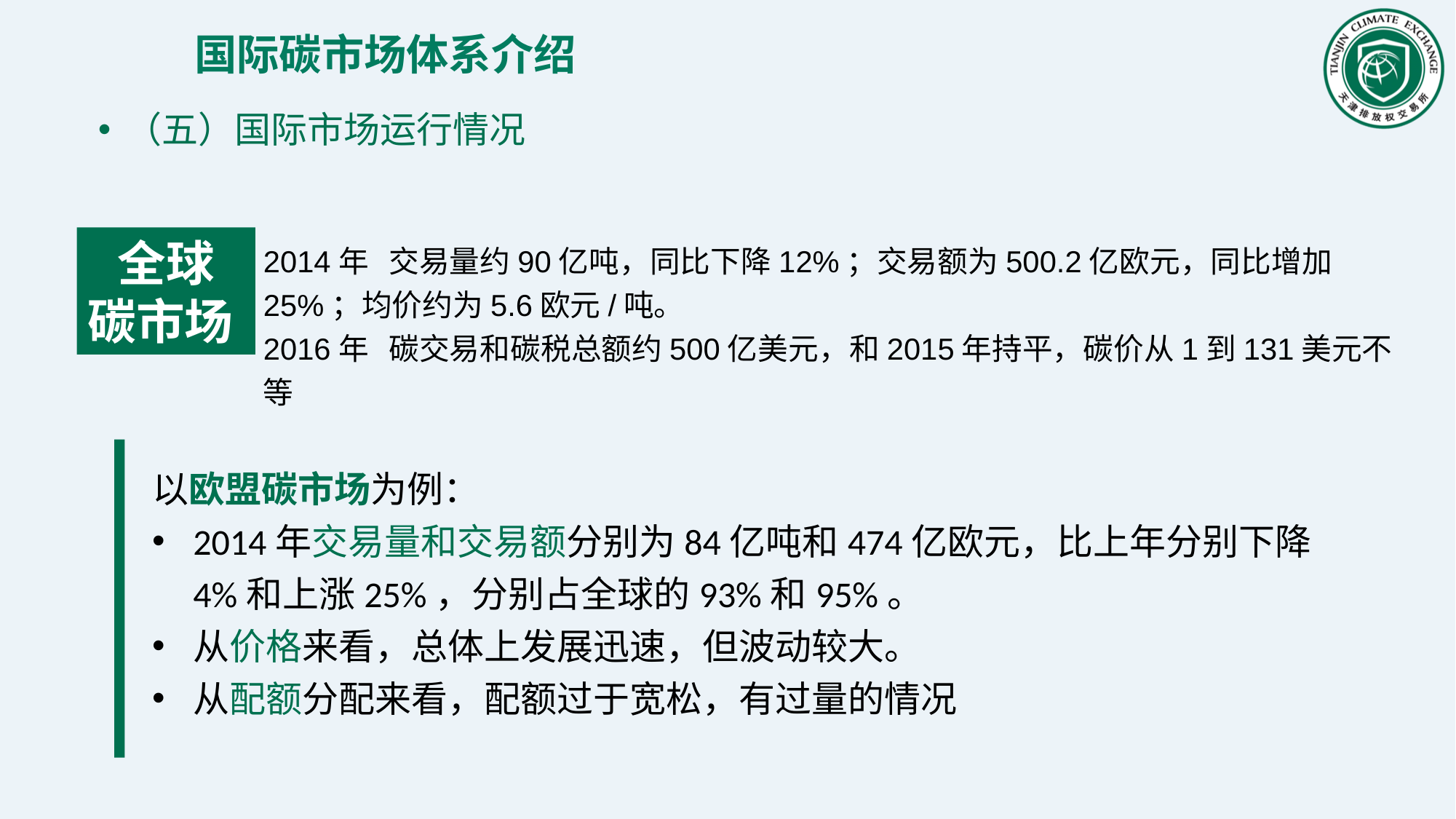

国际碳市场体系介绍
（五）国际市场运行情况
全球
碳市场
2014年   交易量约90亿吨，同比下降12%；交易额为500.2亿欧元，同比增加25%；均价约为5.6欧元/吨。
2016年   碳交易和碳税总额约500亿美元，和2015年持平，碳价从1到131美元不等

以欧盟碳市场为例：
2014年交易量和交易额分别为84亿吨和474亿欧元，比上年分别下降4%和上涨25%，分别占全球的93%和95%。
从价格来看，总体上发展迅速，但波动较大。
从配额分配来看，配额过于宽松，有过量的情况